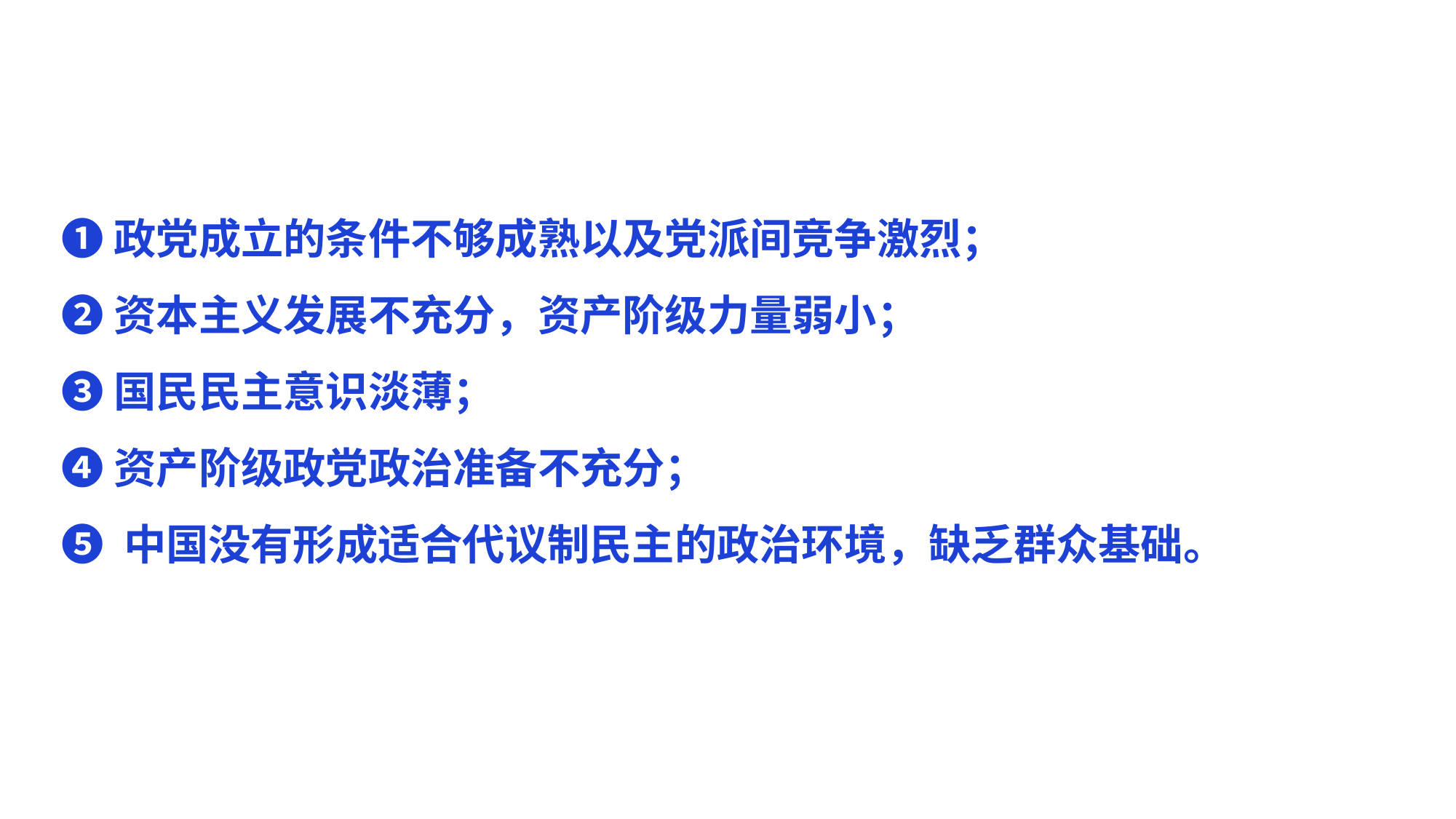

❶政党成立的条件不够成熟以及党派间竞争激烈；
❷资本主义发展不充分，资产阶级力量弱小；
❸国民民主意识淡薄；
❹资产阶级政党政治准备不充分；
❺ 中国没有形成适合代议制民主的政治环境，缺乏群众基础。